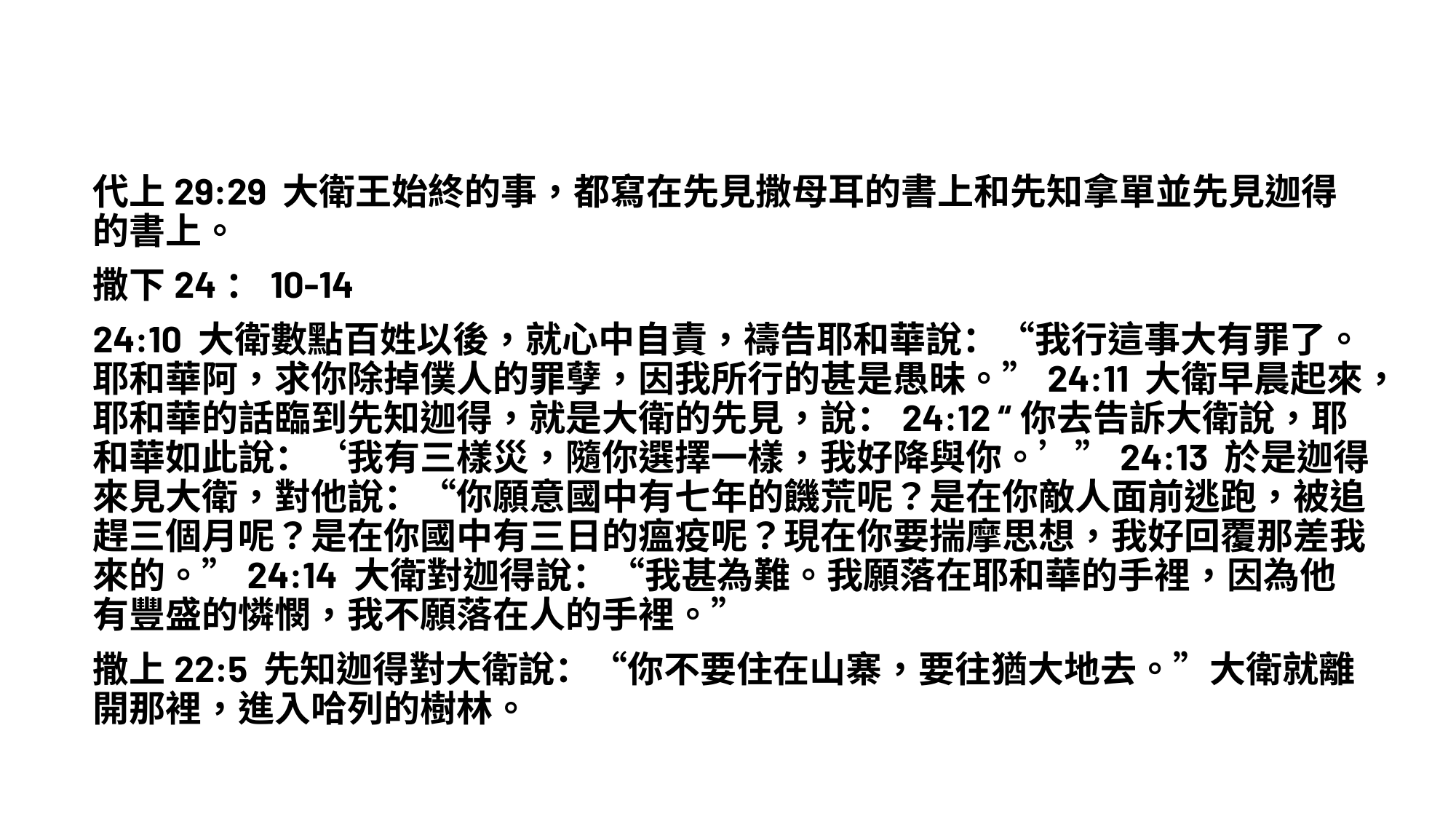

代上29:29 大衛王始終的事，都寫在先見撒母耳的書上和先知拿單並先見迦得的書上。
撒下24：10-14
24:10 大衛數點百姓以後，就心中自責，禱告耶和華說：“我行這事大有罪了。耶和華阿，求你除掉僕人的罪孽，因我所行的甚是愚昧。”24:11 大衛早晨起來，耶和華的話臨到先知迦得，就是大衛的先見，說：24:12 “你去告訴大衛說，耶和華如此說：‘我有三樣災，隨你選擇一樣，我好降與你。’”24:13 於是迦得來見大衛，對他說：“你願意國中有七年的饑荒呢？是在你敵人面前逃跑，被追趕三個月呢？是在你國中有三日的瘟疫呢？現在你要揣摩思想，我好回覆那差我來的。”24:14 大衛對迦得說：“我甚為難。我願落在耶和華的手裡，因為他有豐盛的憐憫，我不願落在人的手裡。”
撒上22:5 先知迦得對大衛說：“你不要住在山寨，要往猶大地去。”大衛就離開那裡，進入哈列的樹林。